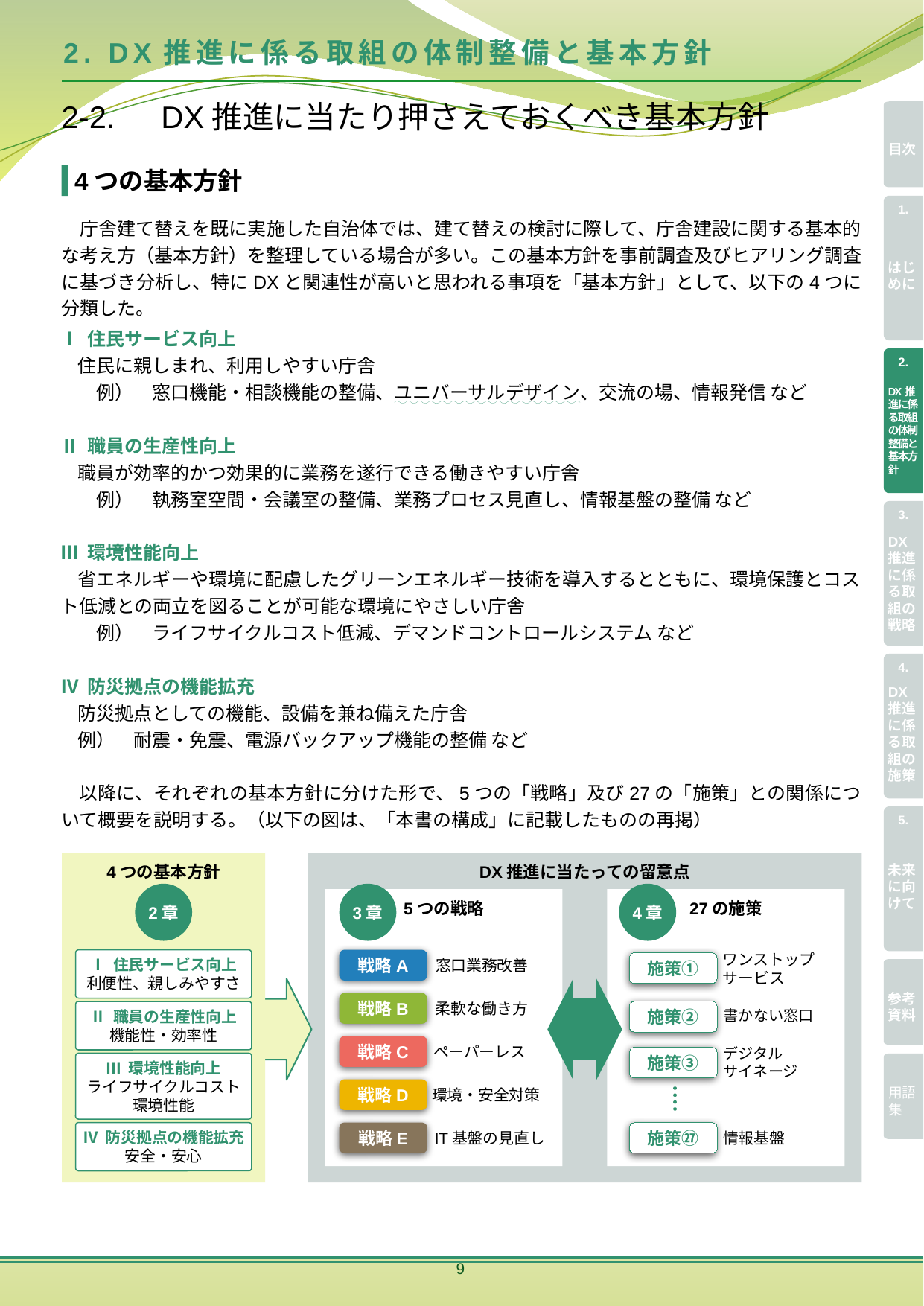

# 2. DX推進に係る取組の体制整備と基本方針
2-2.　DX推進に当たり押さえておくべき基本方針

4つの基本方針
　庁舎建て替えを既に実施した自治体では、建て替えの検討に際して、庁舎建設に関する基本的な考え方（基本方針）を整理している場合が多い。この基本方針を事前調査及びヒアリング調査に基づき分析し、特にDXと関連性が高いと思われる事項を「基本方針」として、以下の4つに分類した。
Ⅰ 住民サービス向上
住民に親しまれ、利用しやすい庁舎
　例）　窓口機能・相談機能の整備、ユニバーサルデザイン、交流の場、情報発信 など

Ⅱ 職員の生産性向上
職員が効率的かつ効果的に業務を遂行できる働きやすい庁舎
　例）　執務室空間・会議室の整備、業務プロセス見直し、情報基盤の整備 など

Ⅲ 環境性能向上
省エネルギーや環境に配慮したグリーンエネルギー技術を導入するとともに、環境保護とコスト低減との両立を図ることが可能な環境にやさしい庁舎
　例）　ライフサイクルコスト低減、デマンドコントロールシステム など

Ⅳ 防災拠点の機能拡充
防災拠点としての機能、設備を兼ね備えた庁舎
例）　耐震・免震、電源バックアップ機能の整備 など
以降に、それぞれの基本方針に分けた形で、5つの「戦略」及び27の「施策」との関係について概要を説明する。（以下の図は、「本書の構成」に記載したものの再掲）
4つの基本方針
DX推進に当たっての留意点
2章
3章
4章
5つの戦略
27の施策
Ⅰ 住民サービス向上
利便性、親しみやすさ
戦略A
窓口業務改善
ワンストップ
サービス
施策①

戦略B
柔軟な働き方
施策②
Ⅱ 職員の生産性向上
機能性・効率性
書かない窓口
戦略C
ペーパーレス
デジタル
サイネージ
施策③
Ⅲ 環境性能向上
ライフサイクルコスト
環境性能
戦略D
環境・安全対策
Ⅳ 防災拠点の機能拡充
安全・安心
戦略E
IT基盤の見直し
施策㉗
情報基盤
9